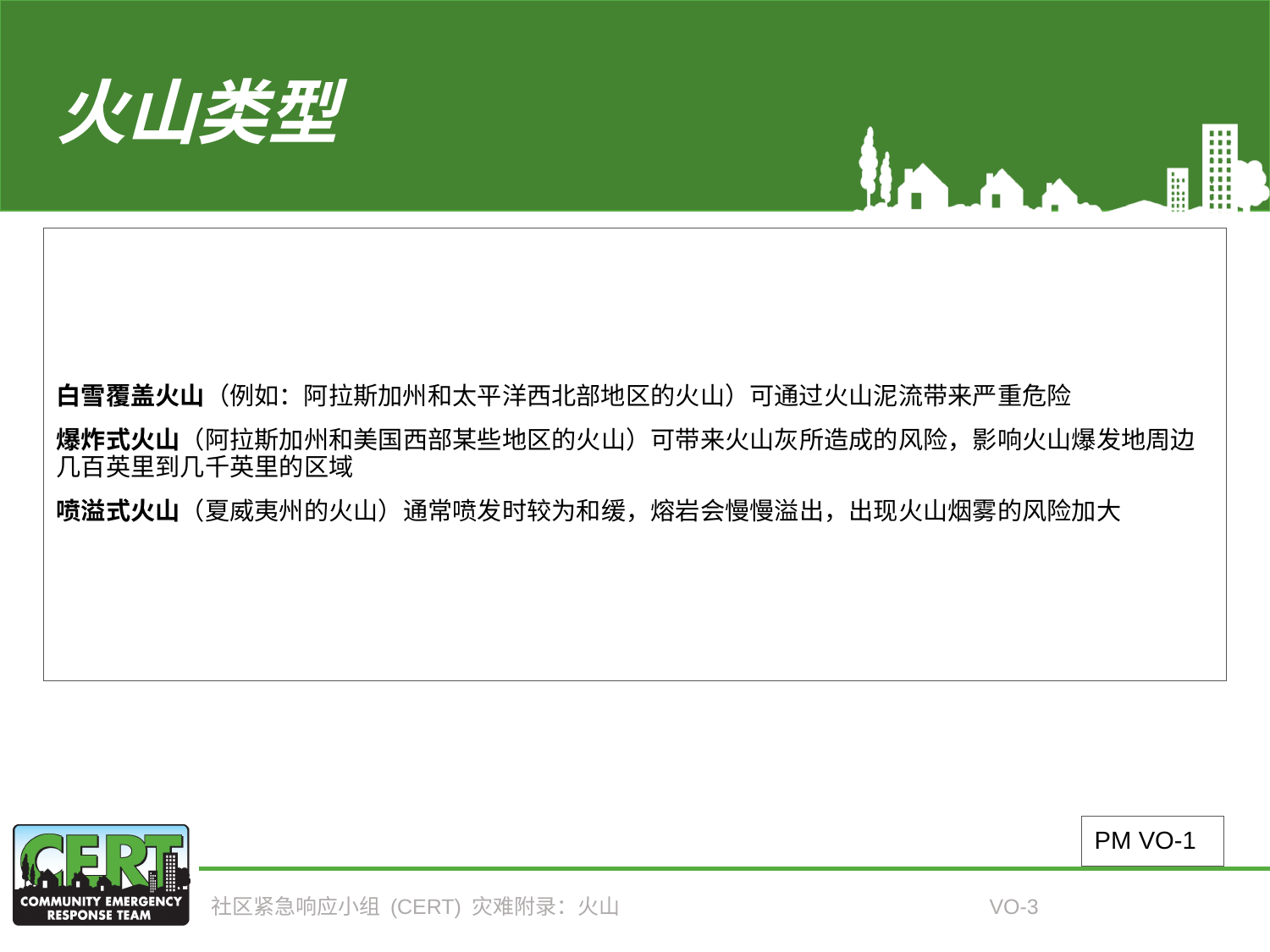

# 火山类型
白雪覆盖火山（例如：阿拉斯加州和太平洋西北部地区的火山）可通过火山泥流带来严重危险
爆炸式火山（阿拉斯加州和美国西部某些地区的火山）可带来火山灰所造成的风险，影响火山爆发地周边几百英里到几千英里的区域
喷溢式火山（夏威夷州的火山）通常喷发时较为和缓，熔岩会慢慢溢出，出现火山烟雾的风险加大
PM VO-1
社区紧急响应小组 (CERT) 灾难附录：火山
VO-3